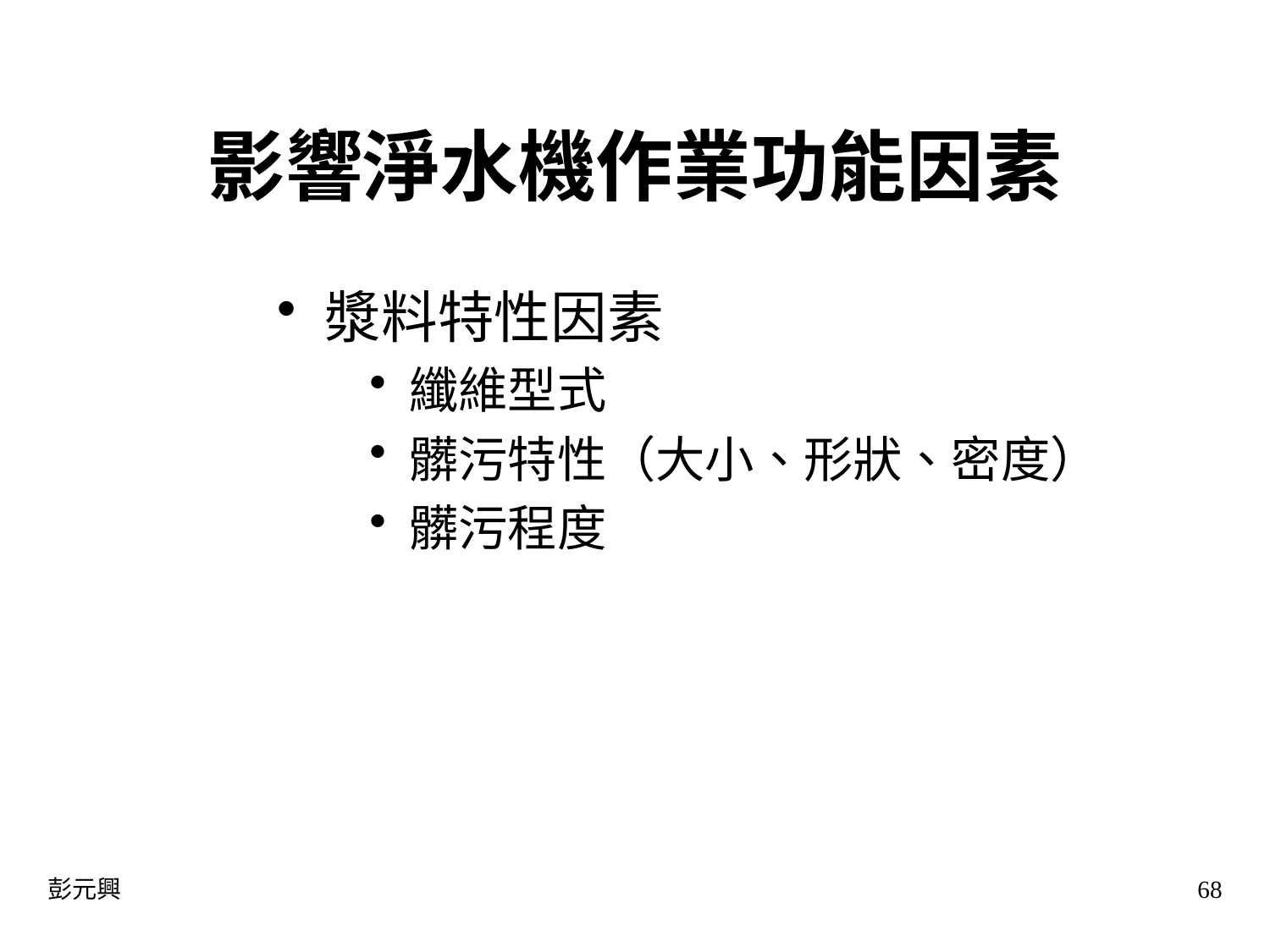

# 影響淨水機作業功能因素
漿料特性因素
纖維型式
髒污特性（大小、形狀、密度）
髒污程度
彭元興
68